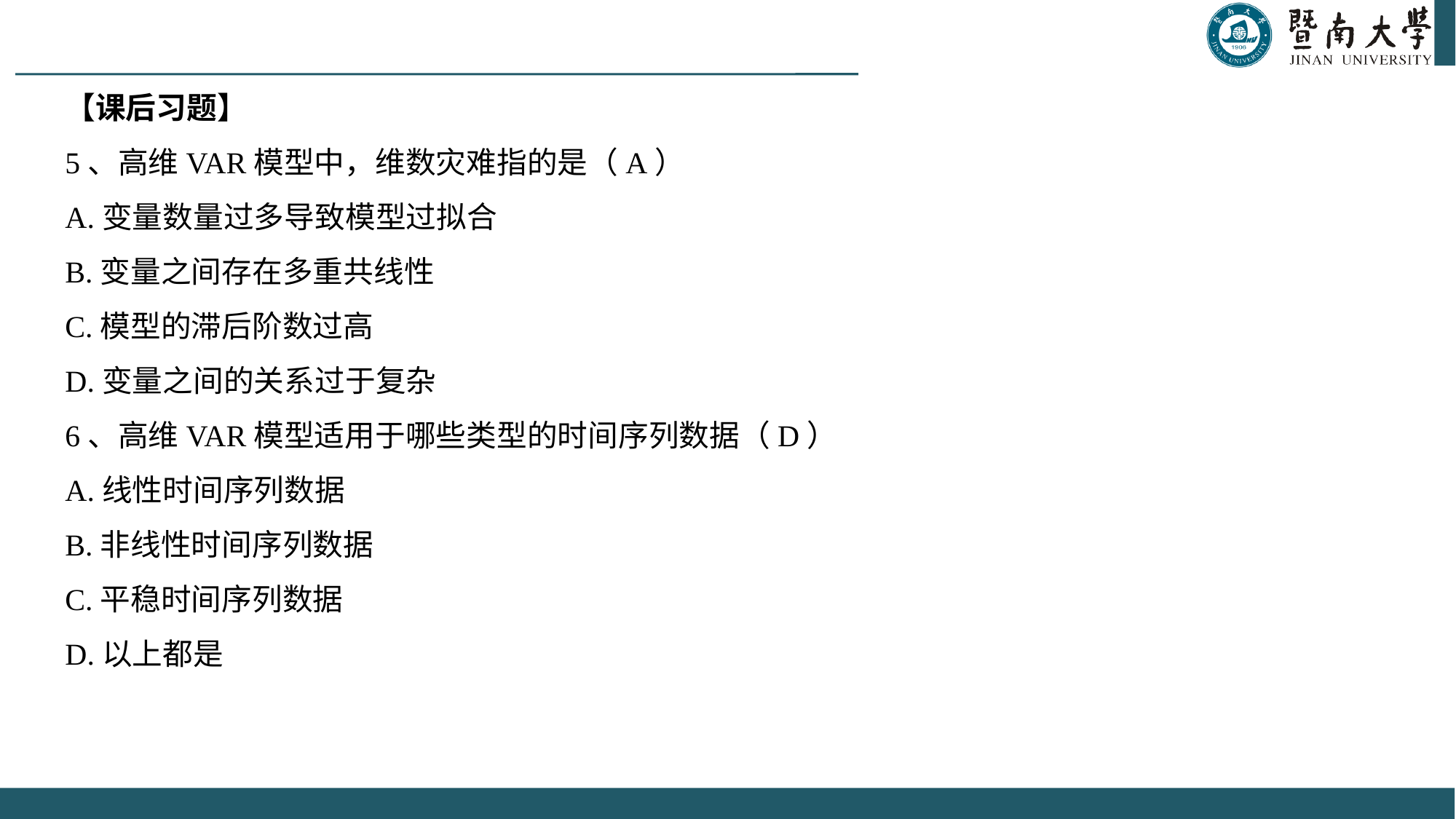

【课后习题】
5、高维VAR模型中，维数灾难指的是（A）
A.变量数量过多导致模型过拟合
B.变量之间存在多重共线性
C.模型的滞后阶数过高
D.变量之间的关系过于复杂
6、高维VAR模型适用于哪些类型的时间序列数据（D）
A.线性时间序列数据
B.非线性时间序列数据
C.平稳时间序列数据
D.以上都是